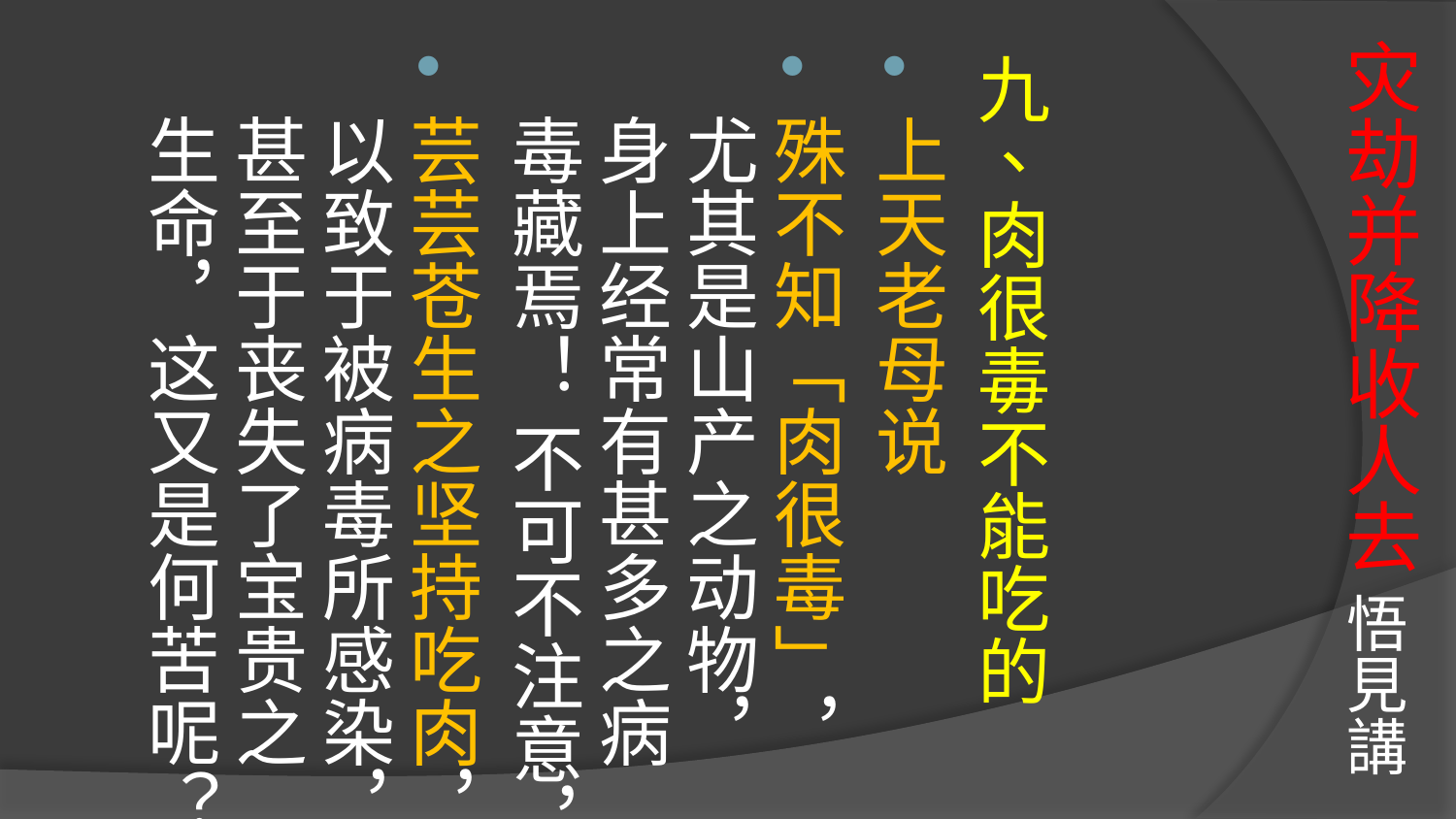

# 灾劫并降收人去 悟見講
九、肉很毒不能吃的
上天老母说
殊不知「肉很毒」，尤其是山产之动物，身上经常有甚多之病毒藏焉！ 不可不注意，
芸芸苍生之坚持吃肉，以致​​于被病毒所感染，甚至于丧失了宝贵之生命，这又是何苦呢？